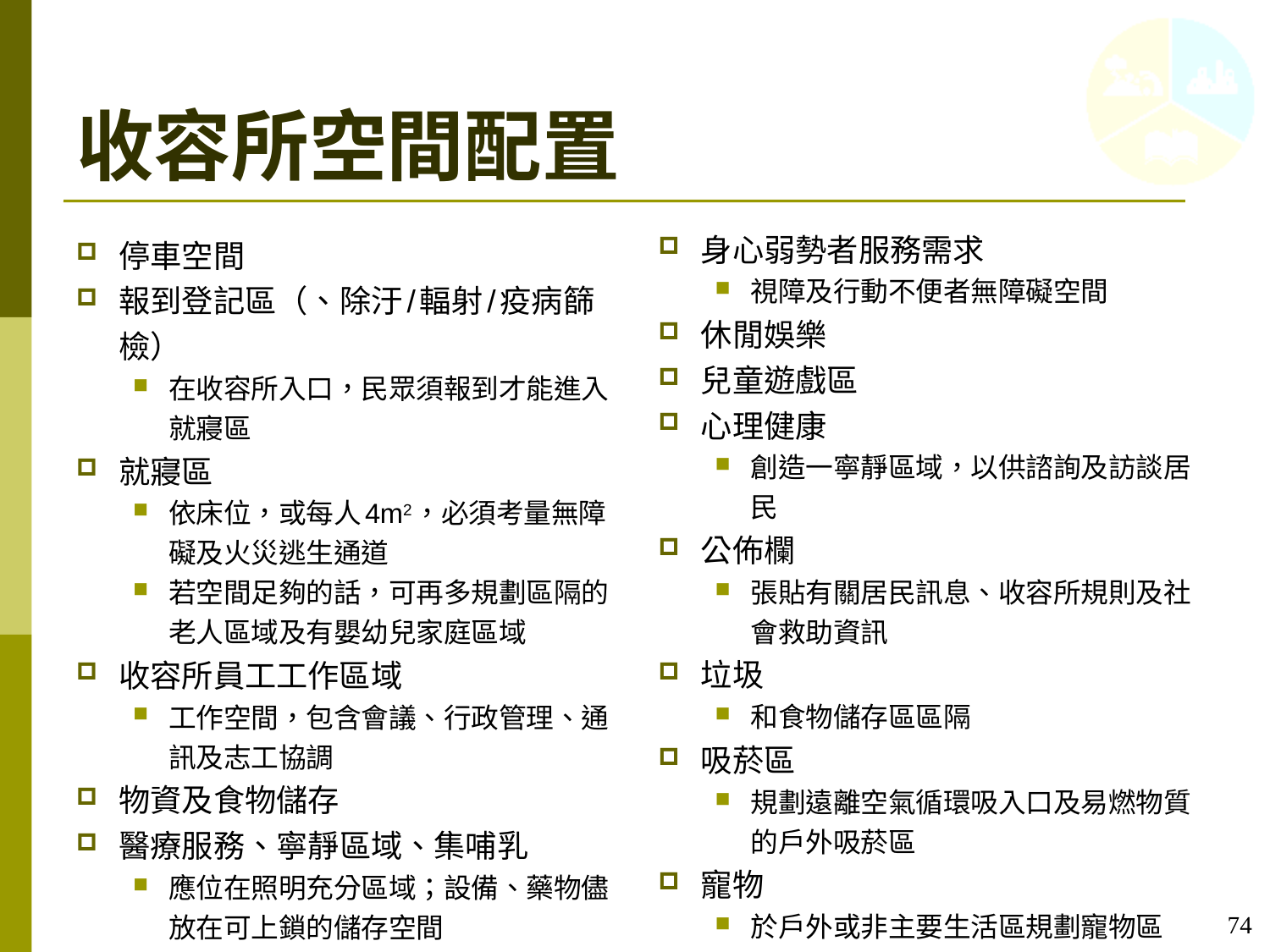

# 收容所空間配置
身心弱勢者服務需求
視障及行動不便者無障礙空間
休閒娛樂
兒童遊戲區
心理健康
創造一寧靜區域，以供諮詢及訪談居民
公佈欄
張貼有關居民訊息、收容所規則及社會救助資訊
垃圾
和食物儲存區區隔
吸菸區
規劃遠離空氣循環吸入口及易燃物質的戶外吸菸區
寵物
於戶外或非主要生活區規劃寵物區

停車空間
報到登記區（、除汙/輻射/疫病篩檢）
在收容所入口，民眾須報到才能進入就寢區
就寢區
依床位，或每人4m2，必須考量無障礙及火災逃生通道
若空間足夠的話，可再多規劃區隔的老人區域及有嬰幼兒家庭區域
收容所員工工作區域
工作空間，包含會議、行政管理、通訊及志工協調
物資及食物儲存
醫療服務、寧靜區域、集哺乳
應位在照明充分區域；設備、藥物儘放在可上鎖的儲存空間
74